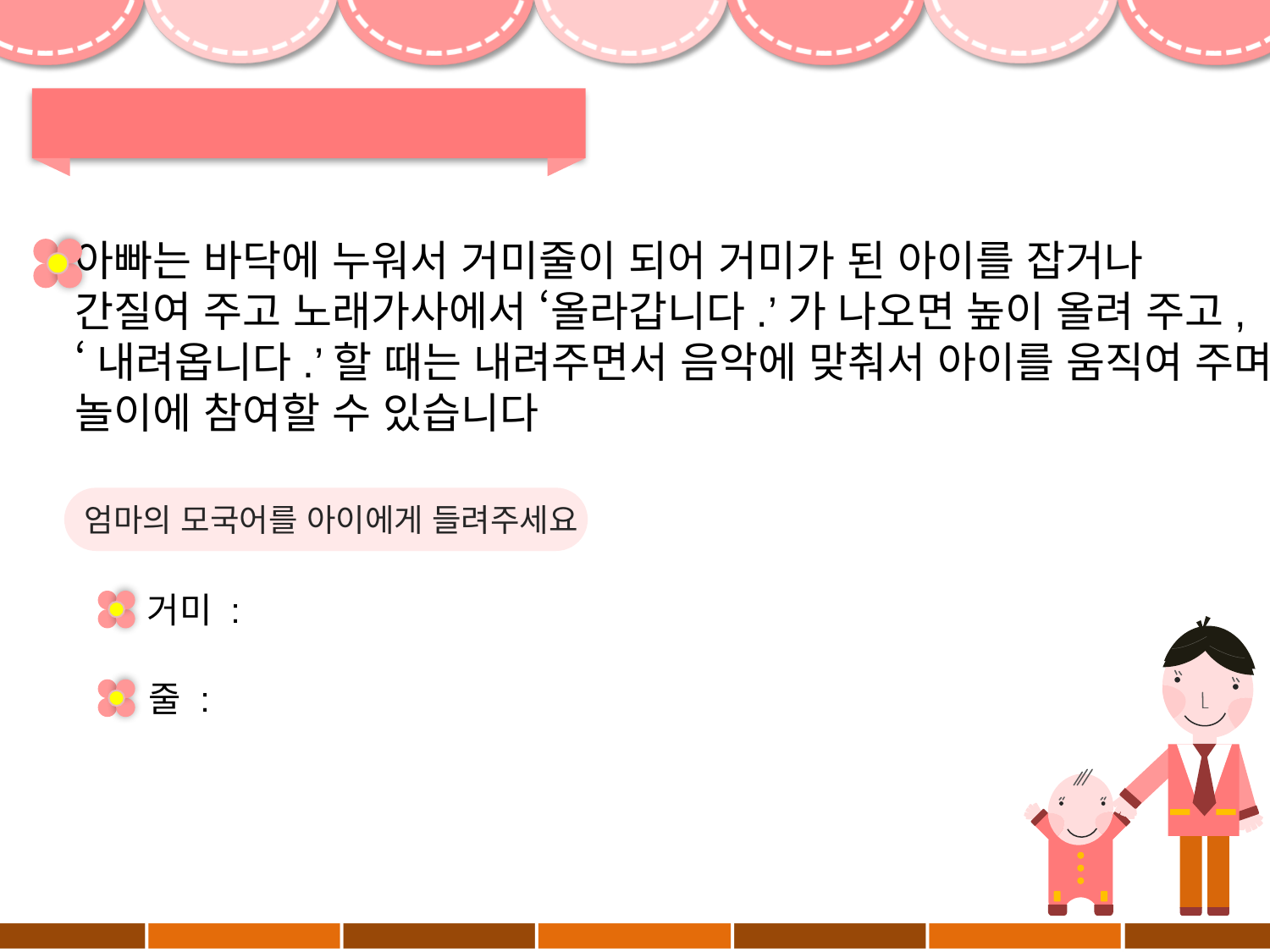

아빠는 바닥에 누워서 거미줄이 되어 거미가 된 아이를 잡거나
간질여 주고 노래가사에서 ‘올라갑니다.’가 나오면 높이 올려 주고,
‘내려옵니다.’할 때는 내려주면서 음악에 맞춰서 아이를 움직여 주며
놀이에 참여할 수 있습니다

엄마의 모국어를 아이에게 들려주세요
거미 :

줄 :